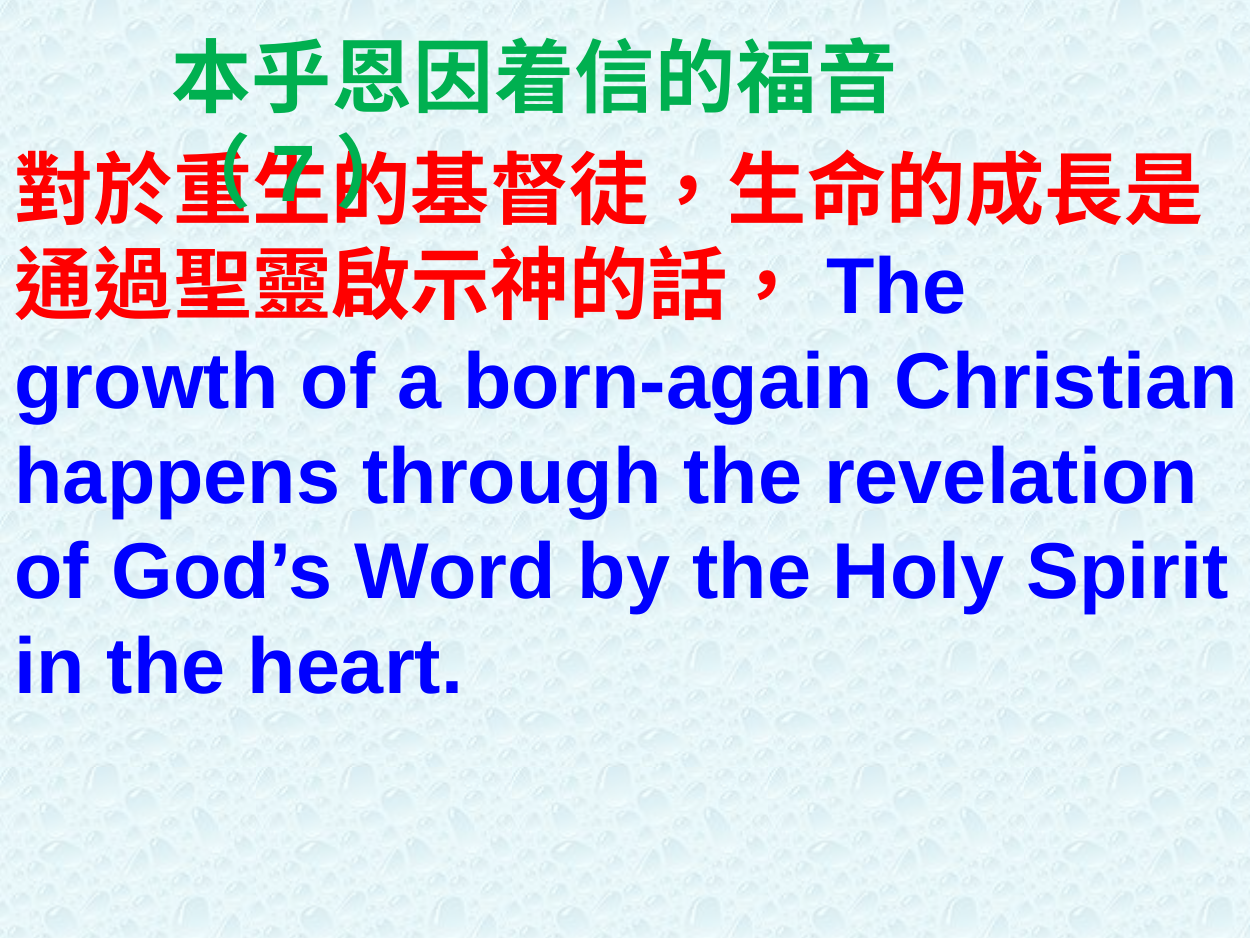

本乎恩因着信的福音（7）
對於重生的基督徒，生命的成長是通過聖靈啟示神的話，The growth of a born-again Christian happens through the revelation of God’s Word by the Holy Spirit in the heart.